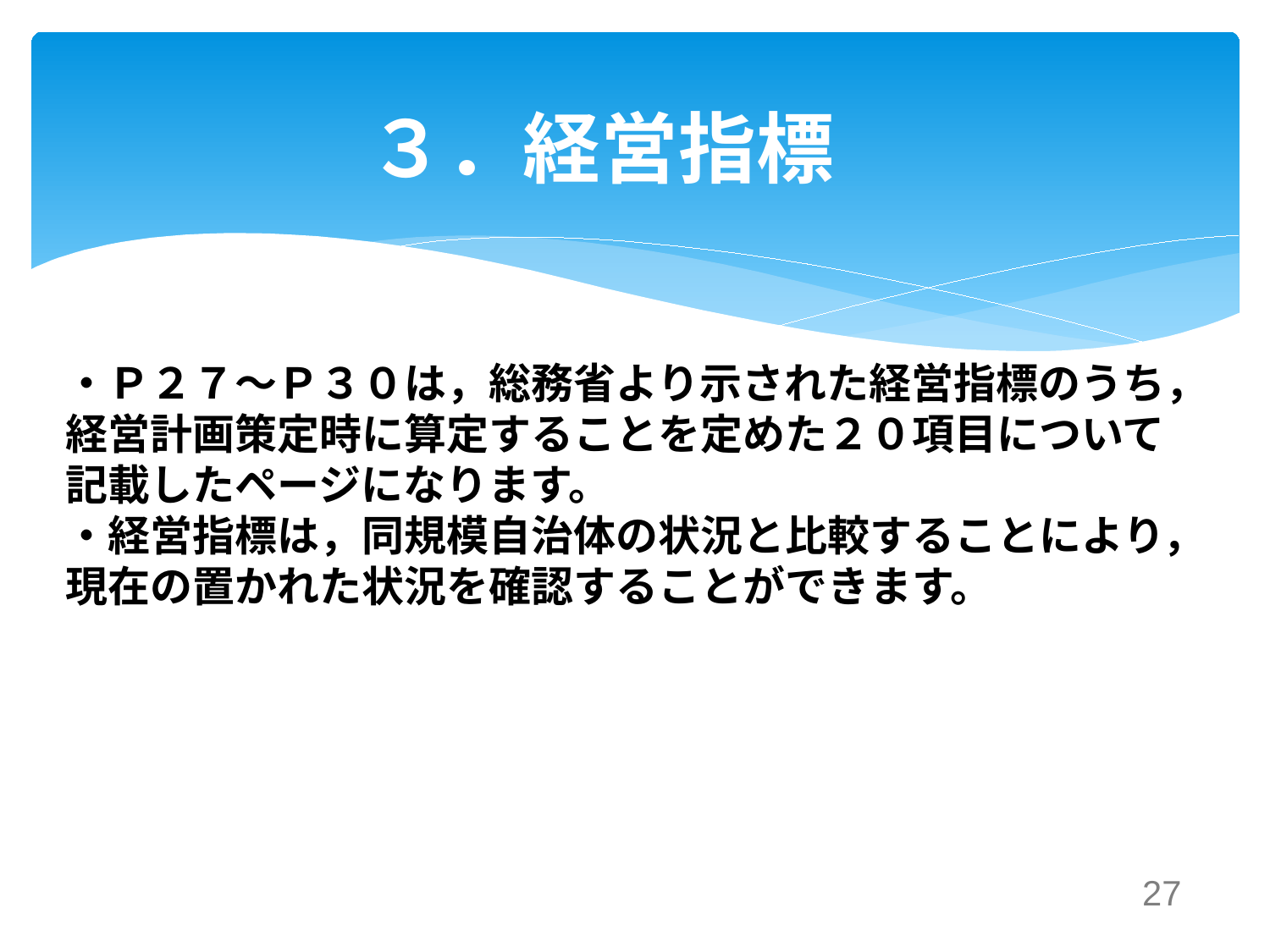

# ３．経営指標
・Ｐ２７～Ｐ３０は，総務省より示された経営指標のうち，経営計画策定時に算定することを定めた２０項目について記載したページになります。
・経営指標は，同規模自治体の状況と比較することにより，現在の置かれた状況を確認することができます。
27